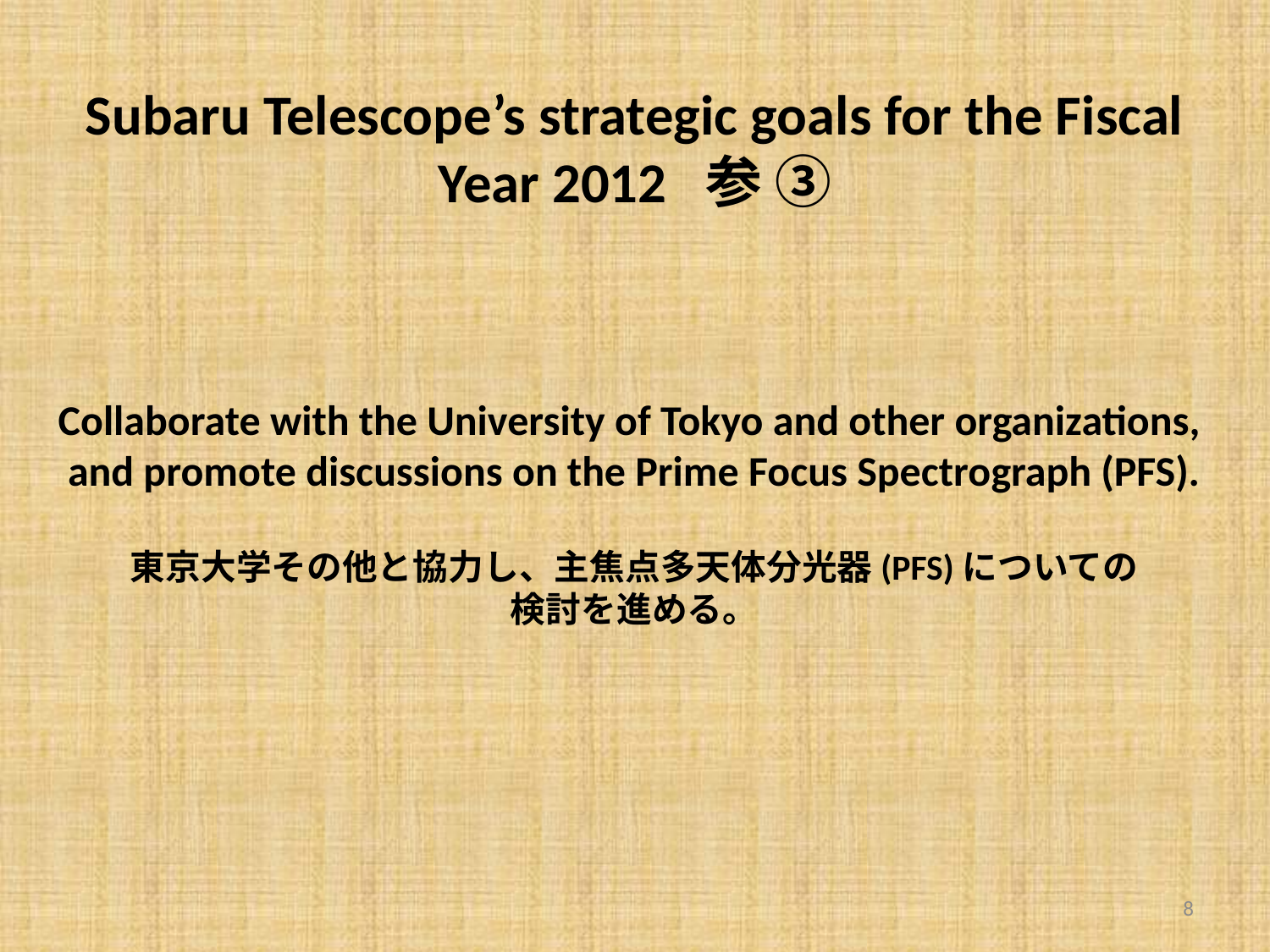

# Subaru Telescope’s strategic goals for the Fiscal Year 2012  参 ③
Collaborate with the University of Tokyo and other organizations,
and promote discussions on the Prime Focus Spectrograph (PFS).

東京大学その他と協力し、主焦点多天体分光器(PFS)についての
検討を進める。
8